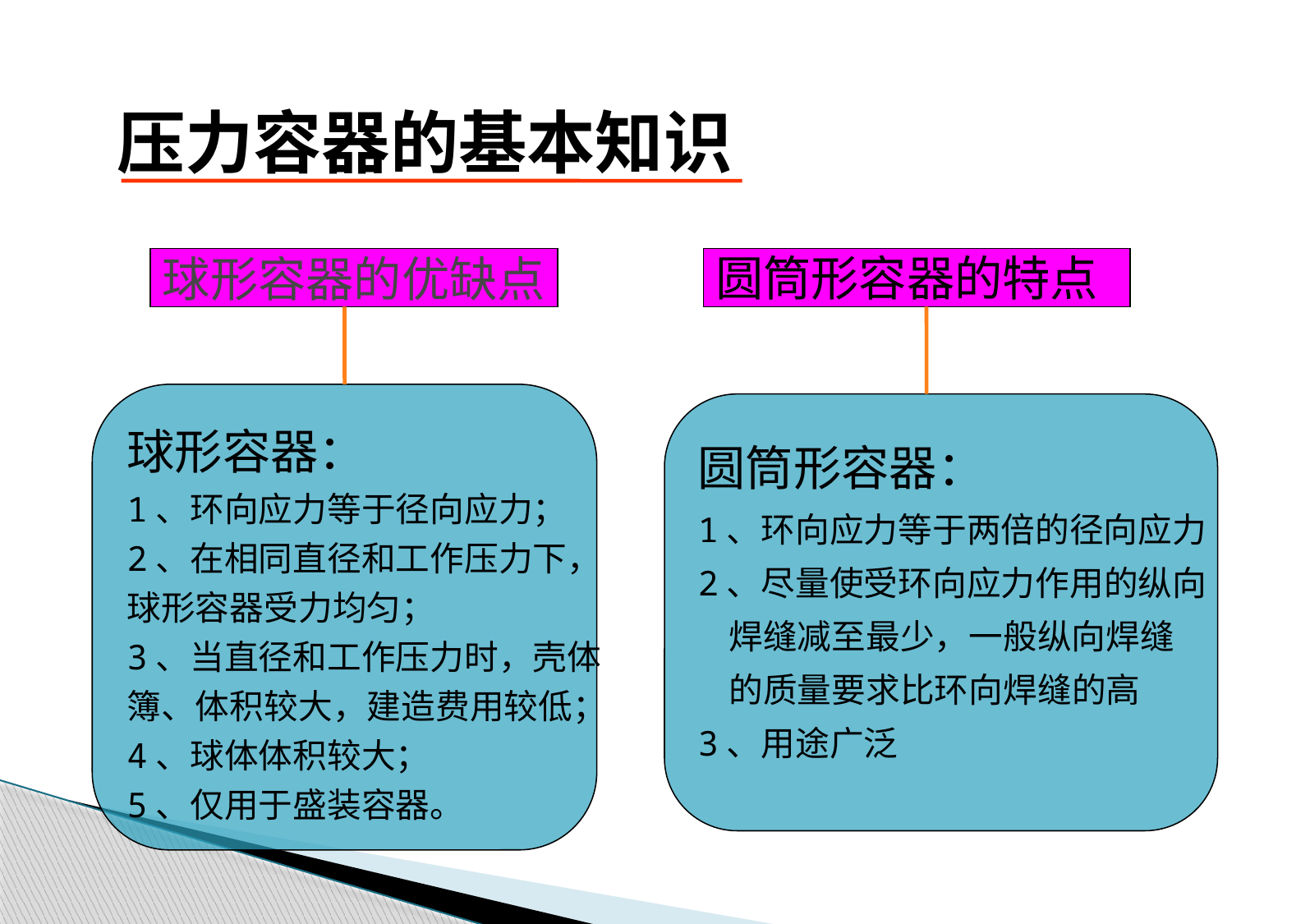

# 压力容器的基本知识

球形容器的优缺点
圆筒形容器的特点

球形容器：
1、环向应力等于径向应力；
2、在相同直径和工作压力下，
球形容器受力均匀；
3、当直径和工作压力时，壳体
簿、体积较大，建造费用较低；
4、球体体积较大；
5、仅用于盛装容器。
圆筒形容器：
1、环向应力等于两倍的径向应力
2、尽量使受环向应力作用的纵向
   焊缝减至最少，一般纵向焊缝
   的质量要求比环向焊缝的高
3、用途广泛